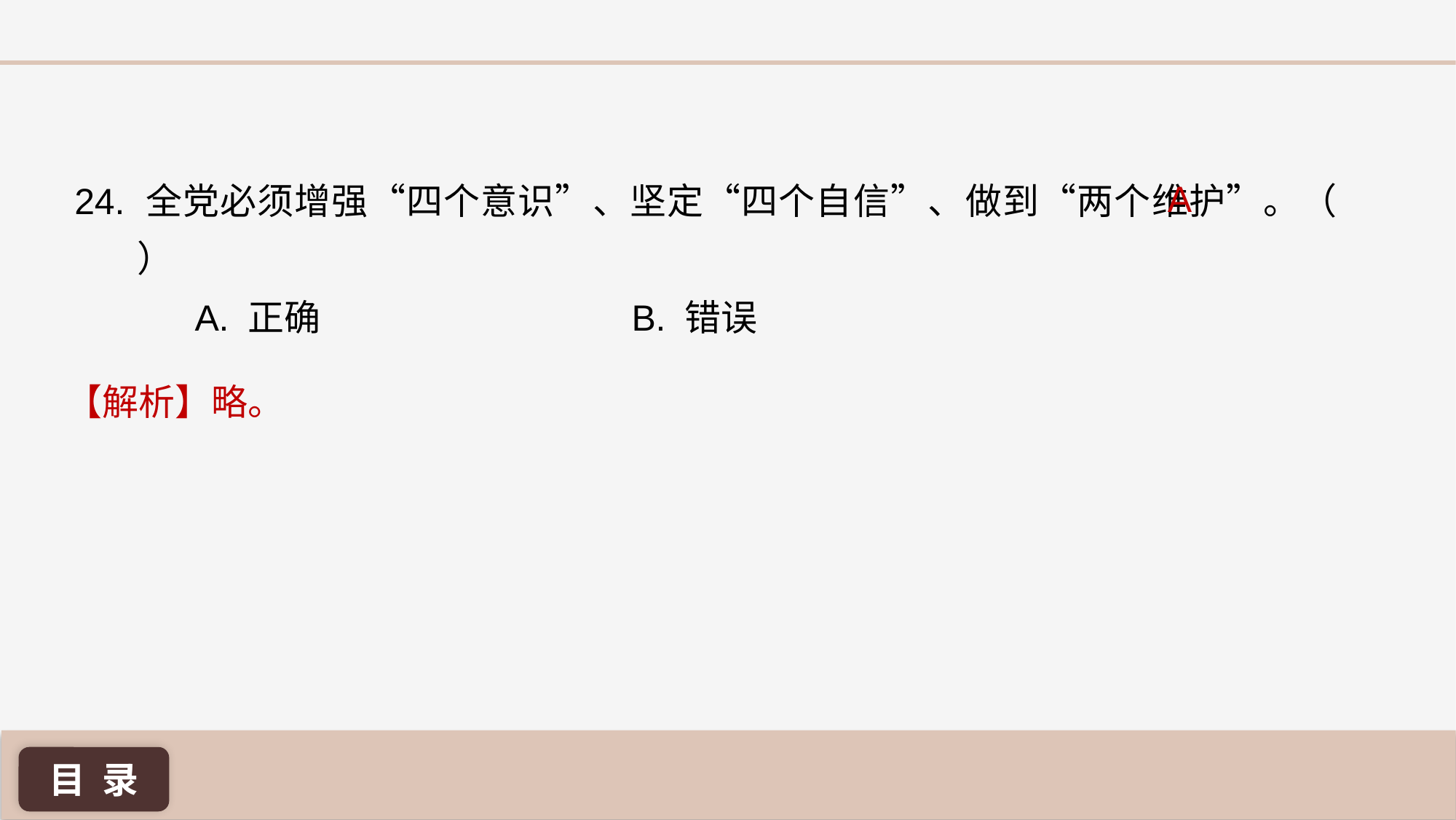

A
24. 全党必须增强“四个意识”、坚定“四个自信”、做到“两个维护”。（      ）
A. 正确 			B. 错误
【解析】略。